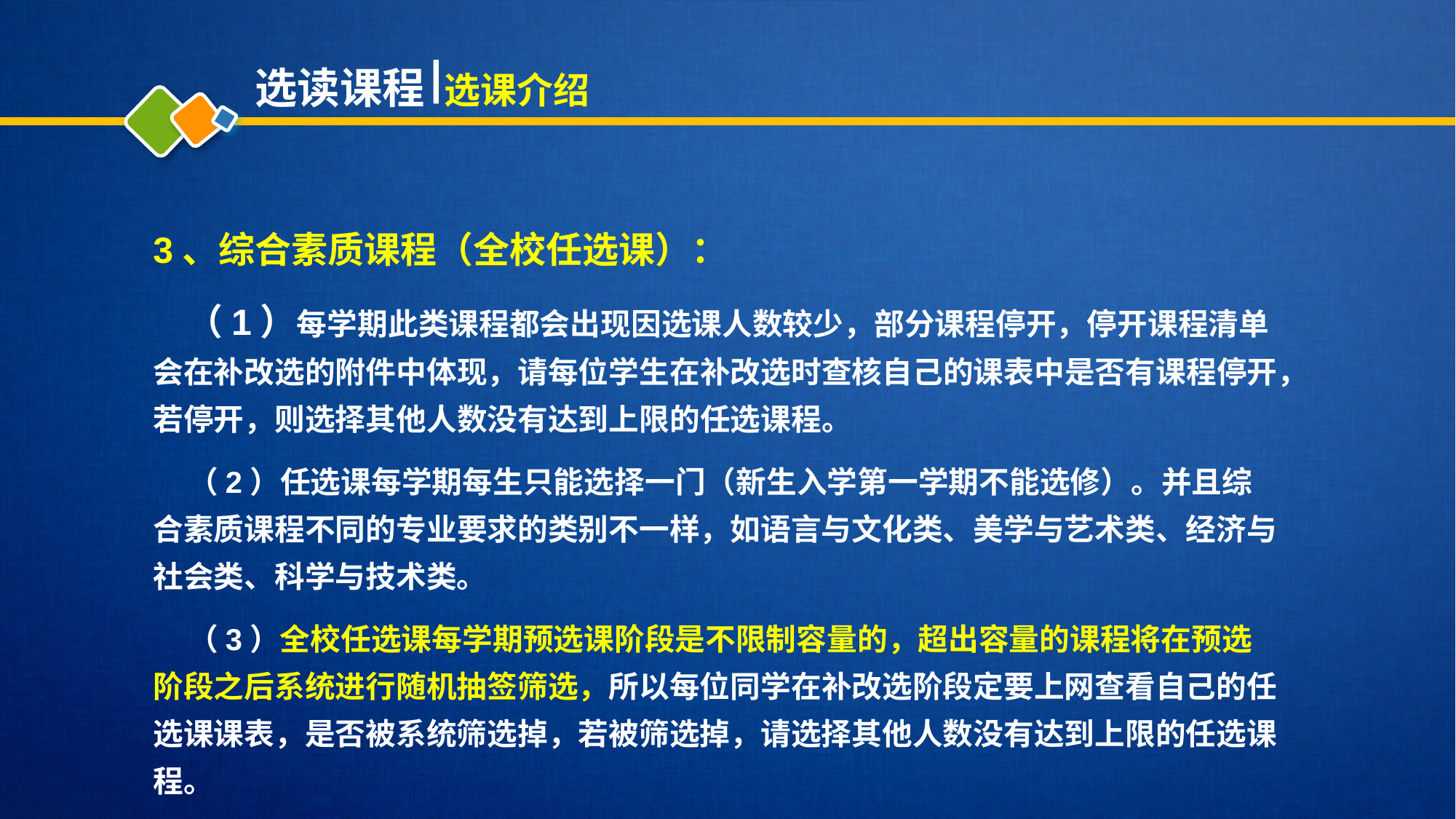

选读课程  选课介绍

3、综合素质课程（全校任选课）：
   （1）每学期此类课程都会出现因选课人数较少，部分课程停开，停开课程清单会在补改选的附件中体现，请每位学生在补改选时查核自己的课表中是否有课程停开，若停开，则选择其他人数没有达到上限的任选课程。
    （2）任选课每学期每生只能选择一门（新生入学第一学期不能选修）。并且综合素质课程不同的专业要求的类别不一样，如语言与文化类、美学与艺术类、经济与社会类、科学与技术类。
    （3）全校任选课每学期预选课阶段是不限制容量的，超出容量的课程将在预选阶段之后系统进行随机抽签筛选，所以每位同学在补改选阶段定要上网查看自己的任选课课表，是否被系统筛选掉，若被筛选掉，请选择其他人数没有达到上限的任选课程。